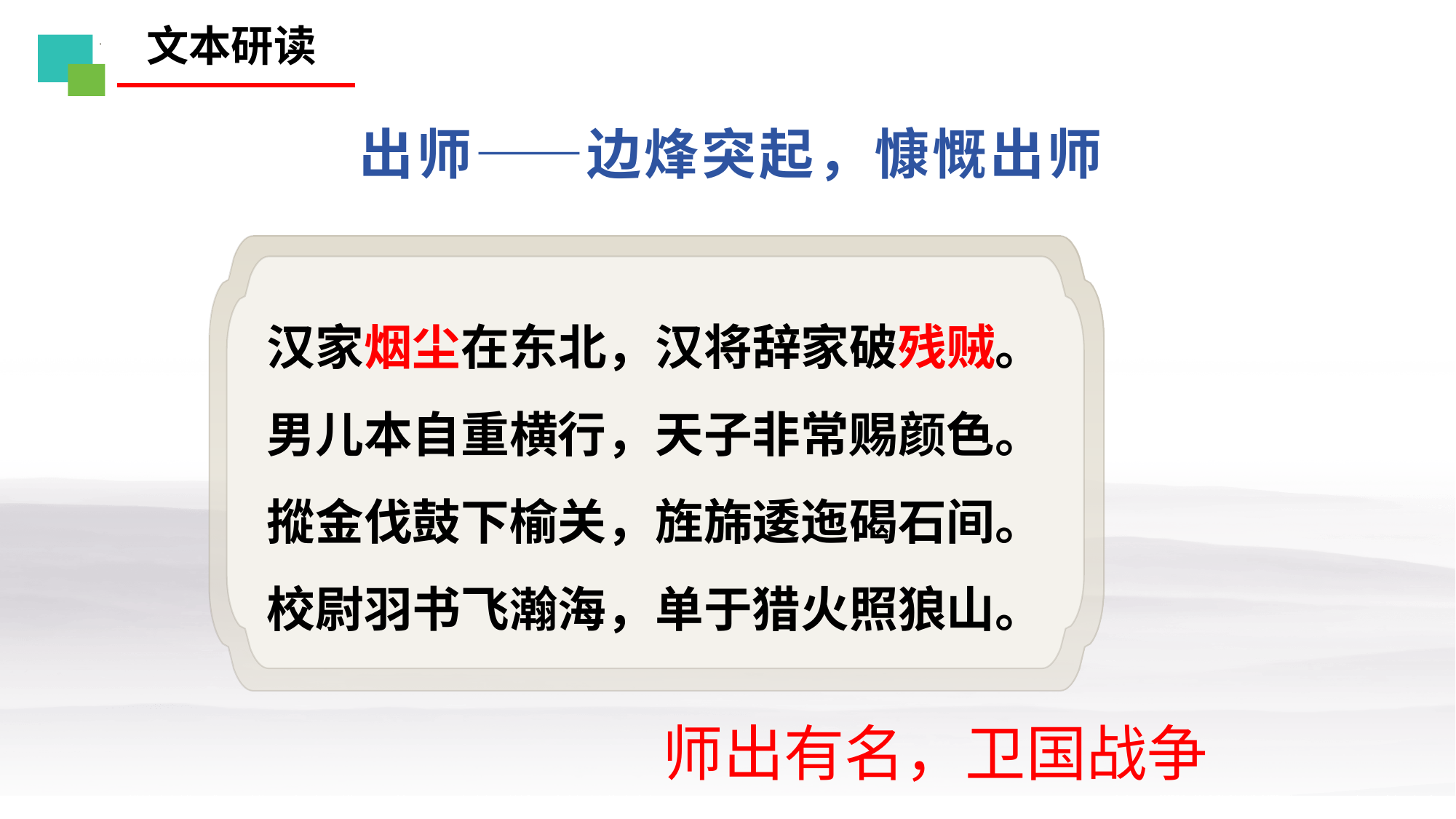

文本研读

出师——边烽突起，慷慨出师

汉家烟尘在东北，汉将辞家破残贼。
男儿本自重横行，天子非常赐颜色。
摐金伐鼓下榆关，旌旆逶迤碣石间。
校尉羽书飞瀚海，单于猎火照狼山。
师出有名，卫国战争